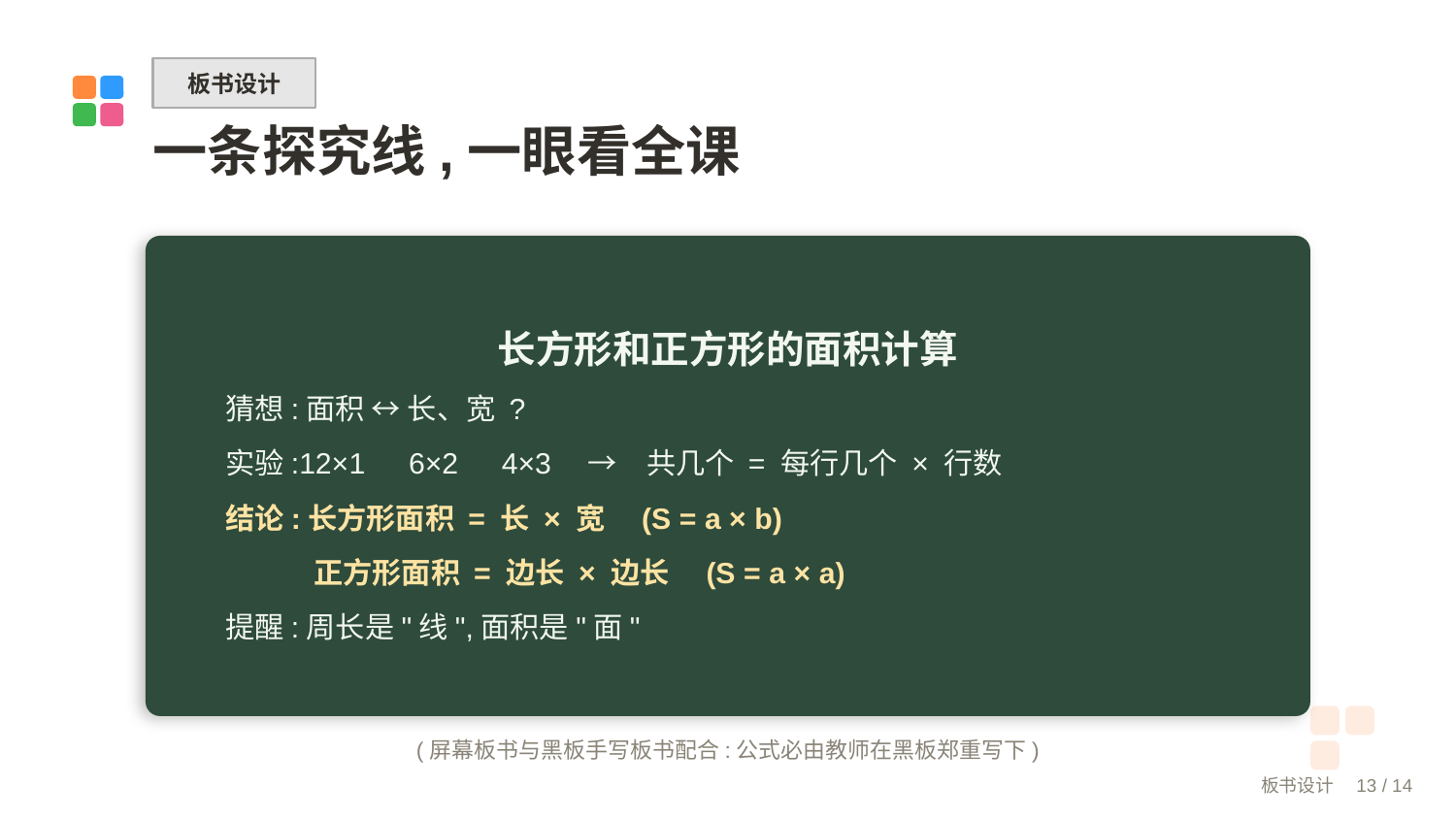

板书设计

一条探究线,一眼看全课

长方形和正方形的面积计算
猜想:面积 ↔ 长、宽 ?
实验:12×1　6×2　4×3　→　共几个 = 每行几个 × 行数
结论:长方形面积 = 长 × 宽　(S = a × b)
　　　正方形面积 = 边长 × 边长　(S = a × a)
提醒:周长是"线",面积是"面"

(屏幕板书与黑板手写板书配合:公式必由教师在黑板郑重写下)

板书设计　13 / 14